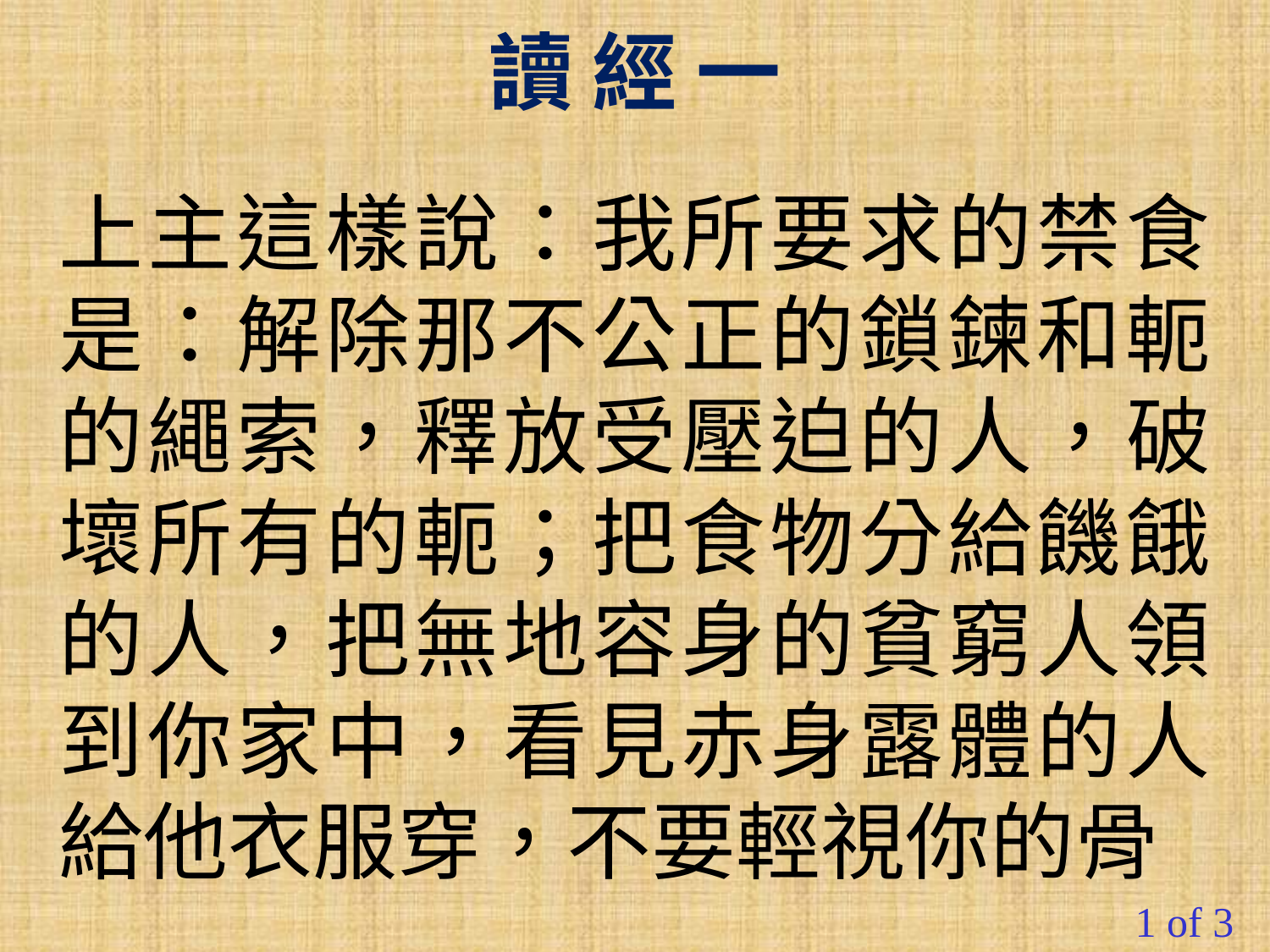

讀 經 一

上主這樣說：我所要求的禁食是：解除那不公正的鎖鍊和軛的繩索，釋放受壓迫的人，破壞所有的軛；把食物分給饑餓的人，把無地容身的貧窮人領到你家中，看見赤身露體的人給他衣服穿，不要輕視你的骨
#
1 of 3